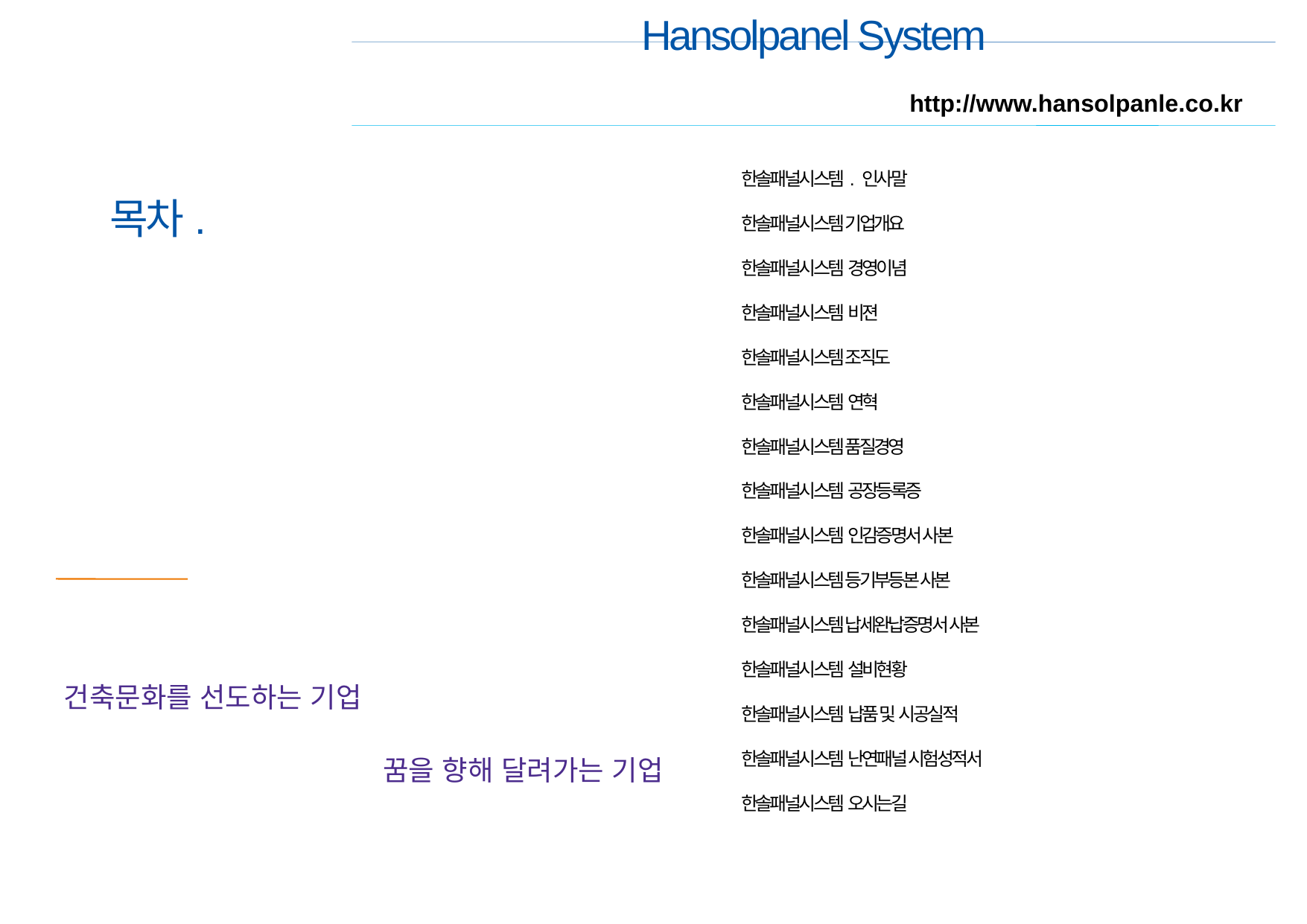

Hansolpanel System
http://www.hansolpanle.co.kr
한솔패널시스템. 인사말
한솔패널시스템 기업개요
한솔패널시스템  경영이념
한솔패널시스템  비젼
한솔패널시스템 조직도
한솔패널시스템  연혁
한솔패널시스템 품질경영
한솔패널시스템  공장등록증
한솔패널시스템  인감증명서 사본
한솔패널시스템 등기부등본 사본
한솔패널시스템 납세완납증명서 사본
한솔패널시스템  설비현황
한솔패널시스템  납품 및  시공실적
한솔패널시스템  난연패널 시험성적서
한솔패널시스템  오시는길

목차.

건축문화를 선도하는 기업
                                        꿈을 향해 달려가는 기업